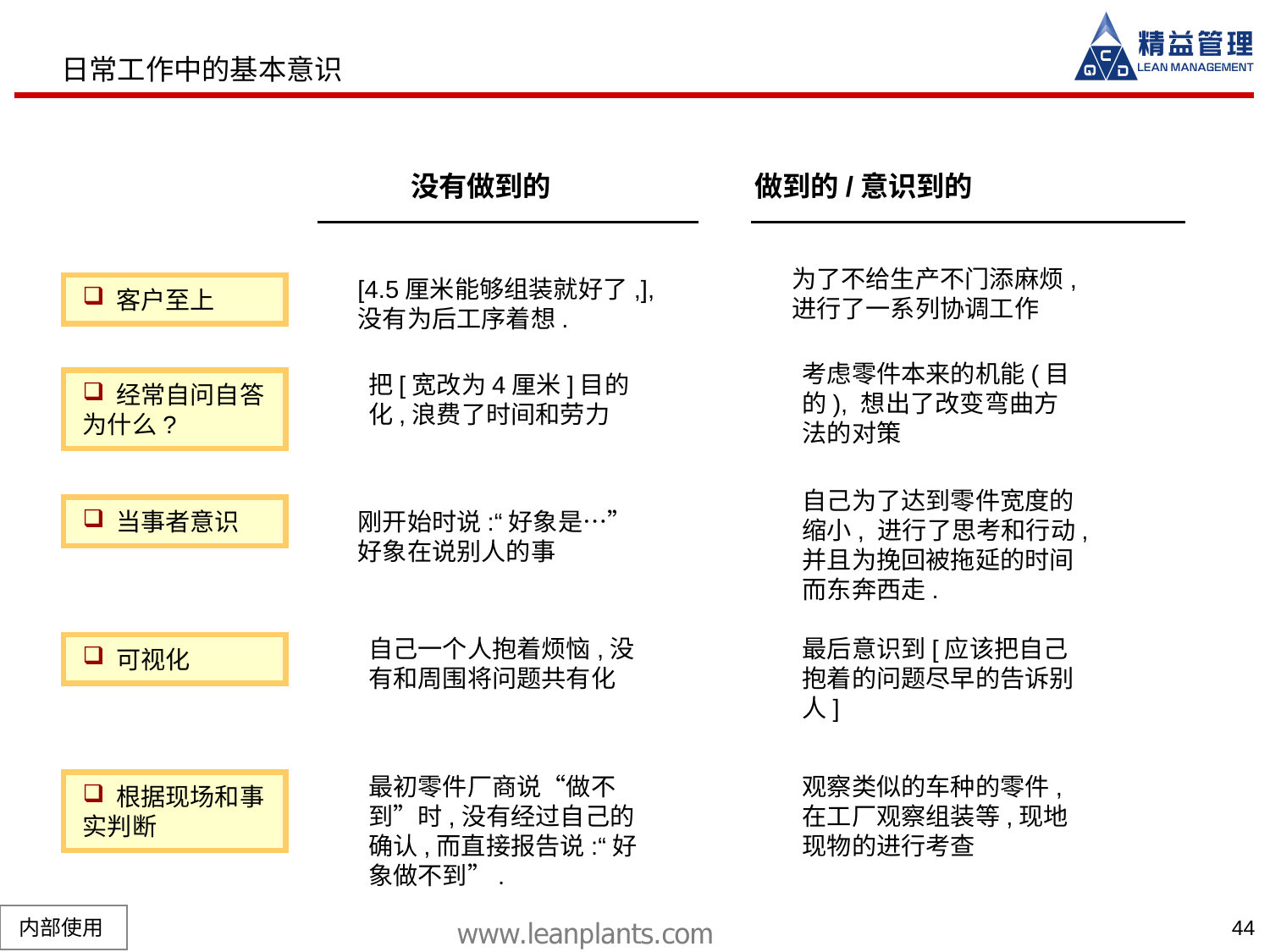

日常工作中的基本意识
没有做到的                                做到的/意识到的
为了不给生产不门添麻烦,进行了一系列协调工作
[4.5厘米能够组装就好了,],没有为后工序着想.
 客户至上
考虑零件本来的机能(目的), 想出了改变弯曲方法的对策
把[宽改为4厘米]目的化,浪费了时间和劳力
 经常自问自答为什么?
自己为了达到零件宽度的缩小, 进行了思考和行动,并且为挽回被拖延的时间而东奔西走.
 当事者意识
刚开始时说:“好象是…”好象在说别人的事
自己一个人抱着烦恼,没有和周围将问题共有化
最后意识到[应该把自己抱着的问题尽早的告诉别人]
 可视化
最初零件厂商说“做不到”时,没有经过自己的确认,而直接报告说:“好象做不到”.
观察类似的车种的零件,在工厂观察组装等,现地现物的进行考查
 根据现场和事实判断
内部使用